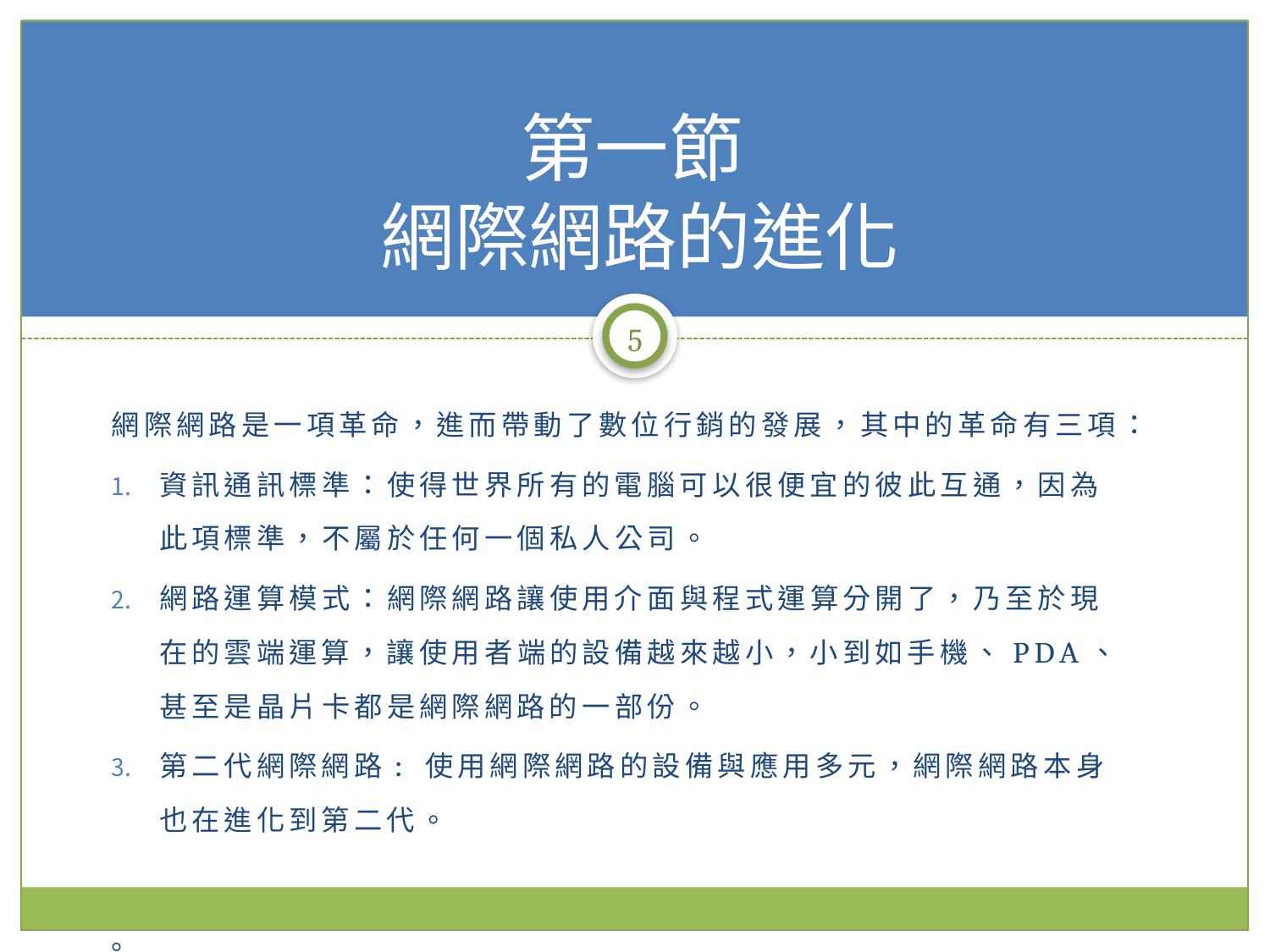

# 第一節 網際網路的進化
5
網際網路是一項革命，進而帶動了數位行銷的發展，其中的革命有三項：
資訊通訊標準：使得世界所有的電腦可以很便宜的彼此互通，因為此項標準，不屬於任何一個私人公司。
網路運算模式：網際網路讓使用介面與程式運算分開了，乃至於現在的雲端運算，讓使用者端的設備越來越小，小到如手機、PDA、甚至是晶片卡都是網際網路的一部份。
第二代網際網路: 使用網際網路的設備與應用多元，網際網路本身也在進化到第二代。

。